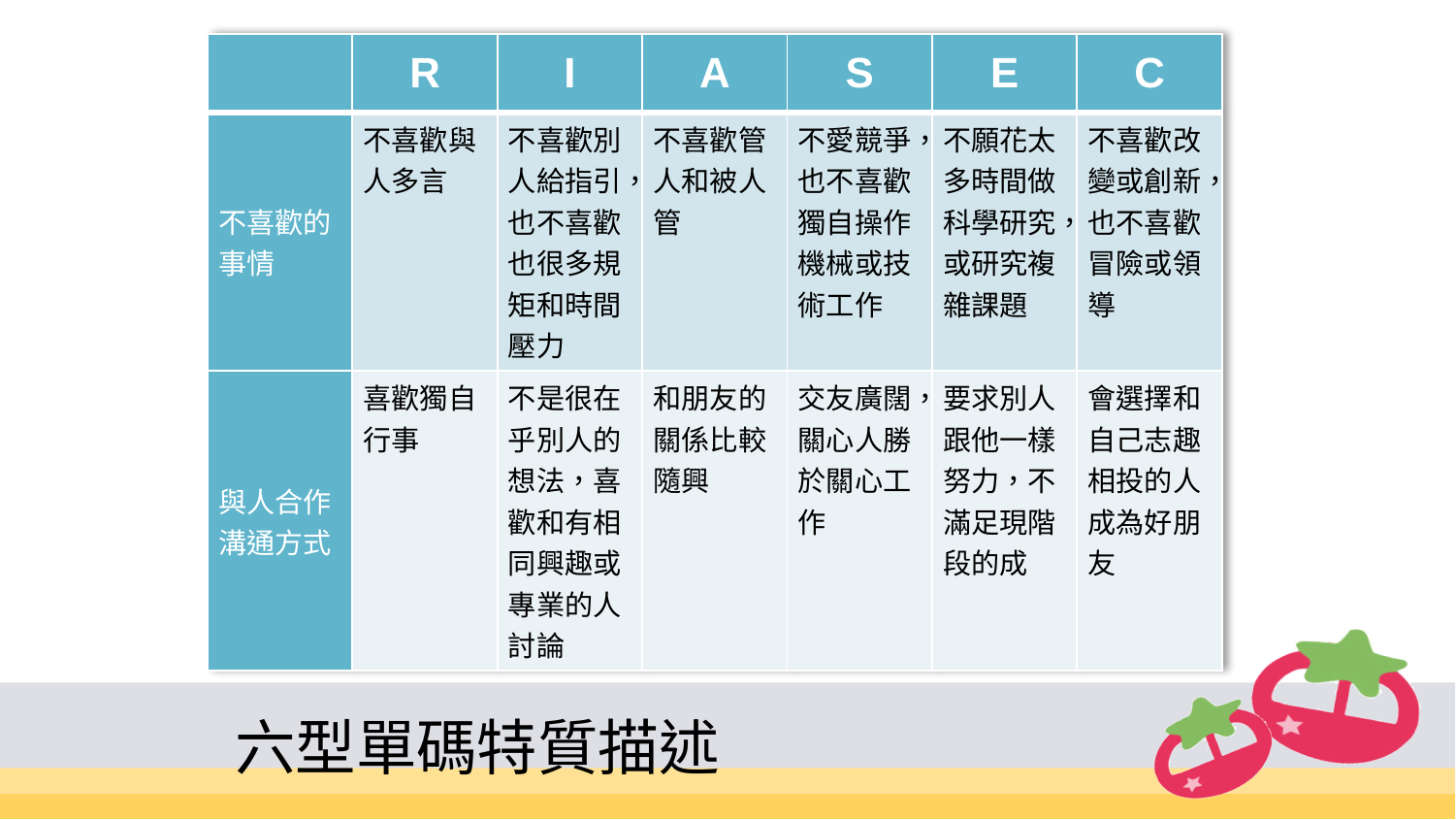

|  | R | I | A | S | E | C |
| --- | --- | --- | --- | --- | --- | --- |
| 不喜歡的事情 | 不喜歡與人多言 | 不喜歡別人給指引，也不喜歡也很多規矩和時間壓力 | 不喜歡管人和被人管 | 不愛競爭，也不喜歡獨自操作機械或技術工作 | 不願花太多時間做科學研究，或研究複雜課題 | 不喜歡改變或創新，也不喜歡冒險或領導 |
| 與人合作溝通方式 | 喜歡獨自行事 | 不是很在乎別人的想法，喜歡和有相同興趣或專業的人討論 | 和朋友的關係比較隨興 | 交友廣闊，關心人勝於關心工作 | 要求別人跟他一樣努力，不滿足現階段的成 | 會選擇和自己志趣相投的人成為好朋友 |
# 六型單碼特質描述